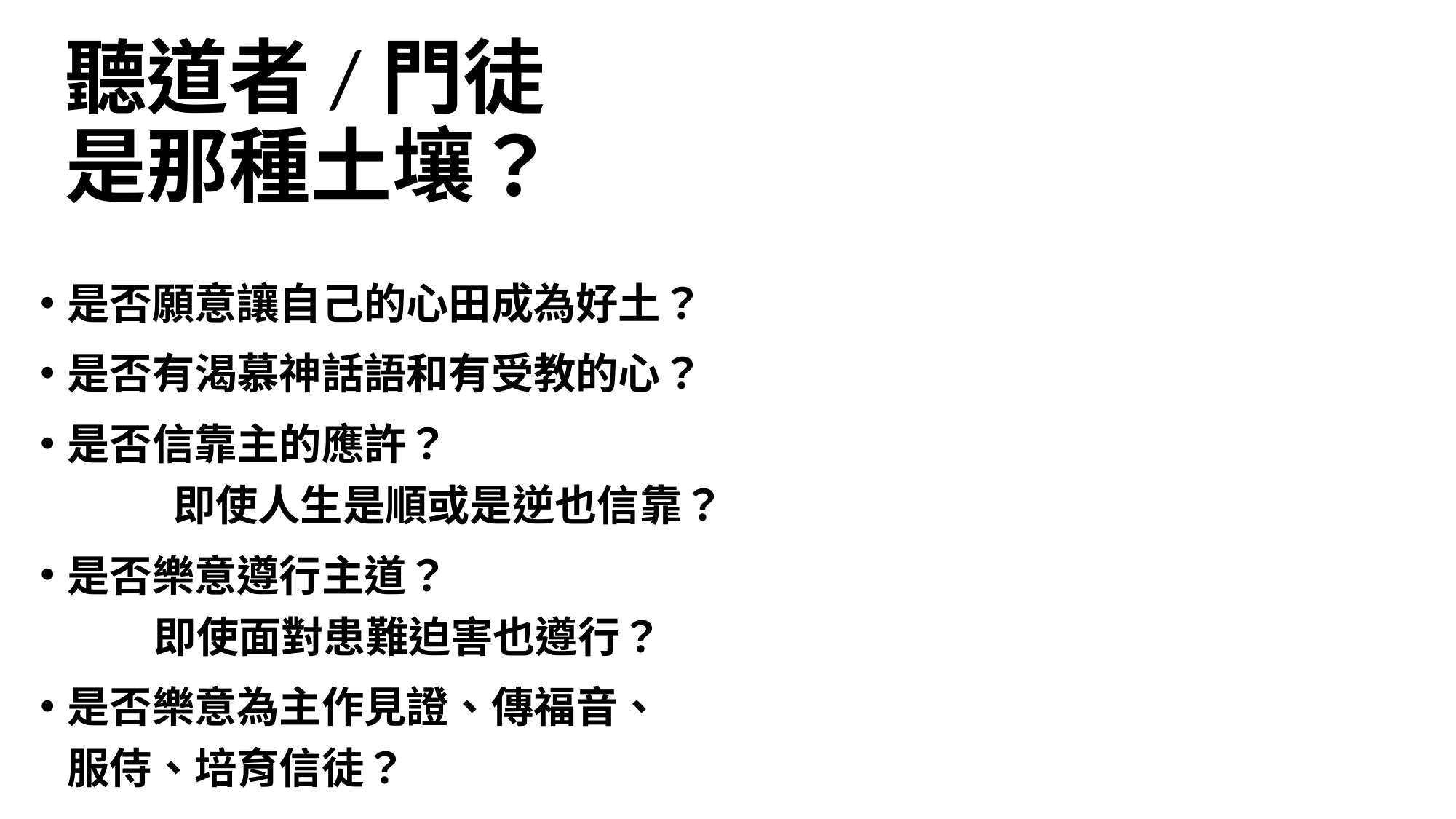

聽道者/門徒 是那種土壤？
是否願意讓自己的心田成為好土？
是否有渴慕神話語和有受教的心？
是否信靠主的應許？                                       即使人生是順或是逆也信靠？
是否樂意遵行主道？                                     即使面對患難迫害也遵行？
是否樂意為主作見證、傳福音、  服侍、培育信徒？